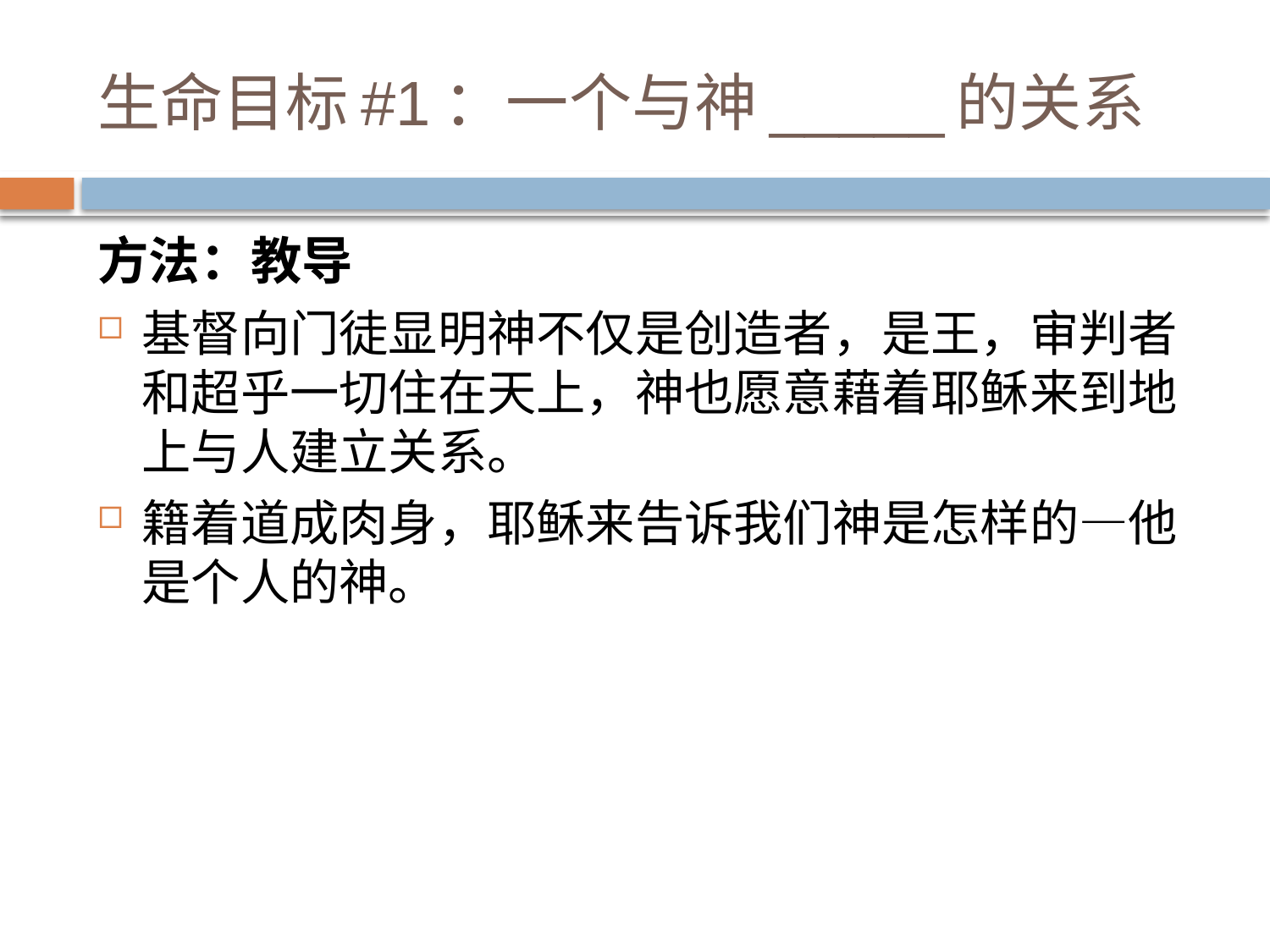

# 生命目标#1：一个与神_____的关系
方法：教导
基督向门徒显明神不仅是创造者，是王，审判者和超乎一切住在天上，神也愿意藉着耶稣来到地上与人建立关系。
籍着道成肉身，耶稣来告诉我们神是怎样的—他是个人的神。